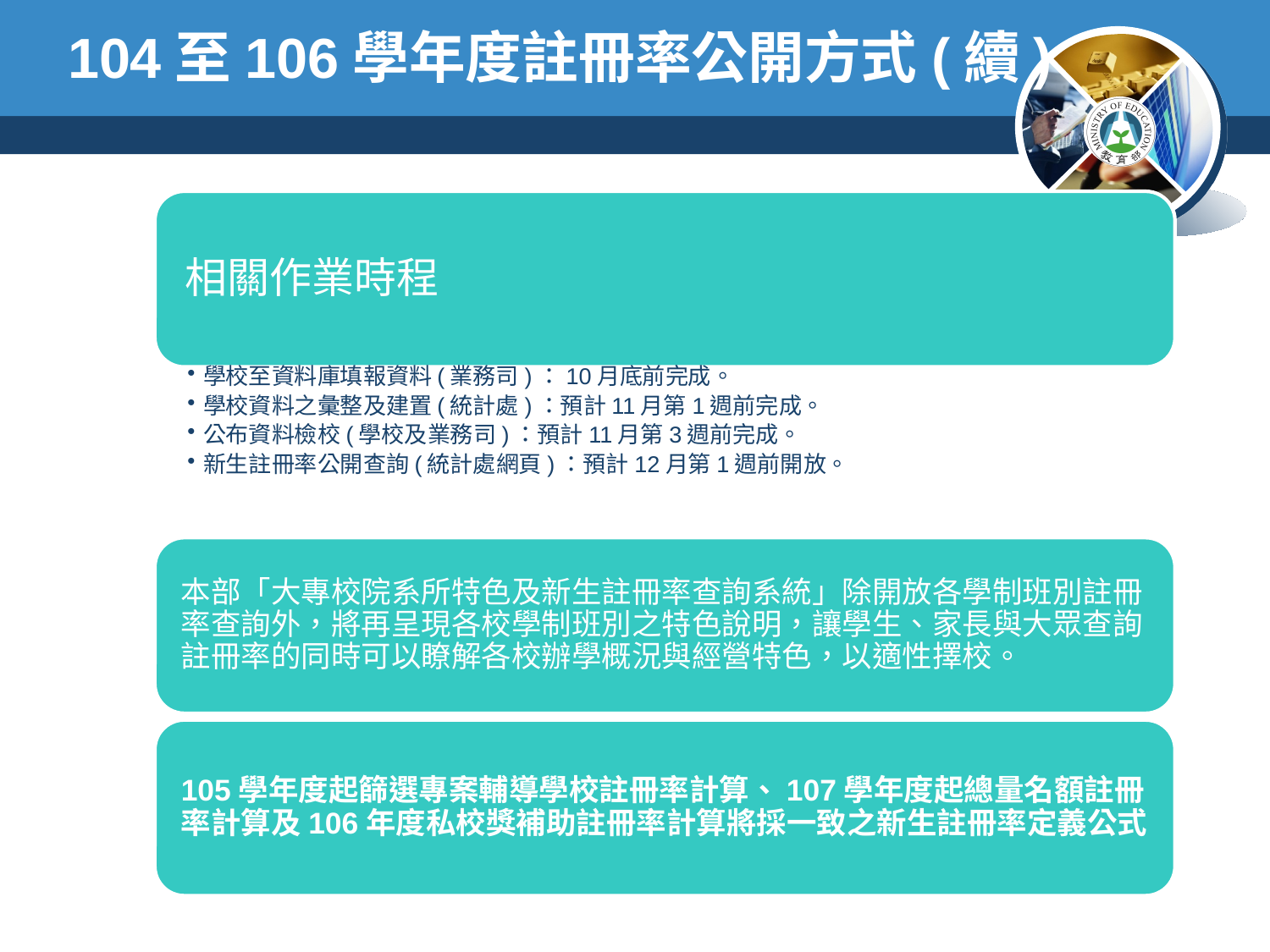

# 104至106學年度註冊率公開方式(續)
相關作業時程
學校至資料庫填報資料(業務司)：10月底前完成。
學校資料之彙整及建置(統計處)：預計11月第1週前完成。
公布資料檢校(學校及業務司)：預計11月第3週前完成。
新生註冊率公開查詢(統計處網頁)：預計12月第1週前開放。
本部「大專校院系所特色及新生註冊率查詢系統」除開放各學制班別註冊率查詢外，將再呈現各校學制班別之特色說明，讓學生、家長與大眾查詢註冊率的同時可以瞭解各校辦學概況與經營特色，以適性擇校。
105學年度起篩選專案輔導學校註冊率計算、107學年度起總量名額註冊率計算及106年度私校獎補助註冊率計算將採一致之新生註冊率定義公式